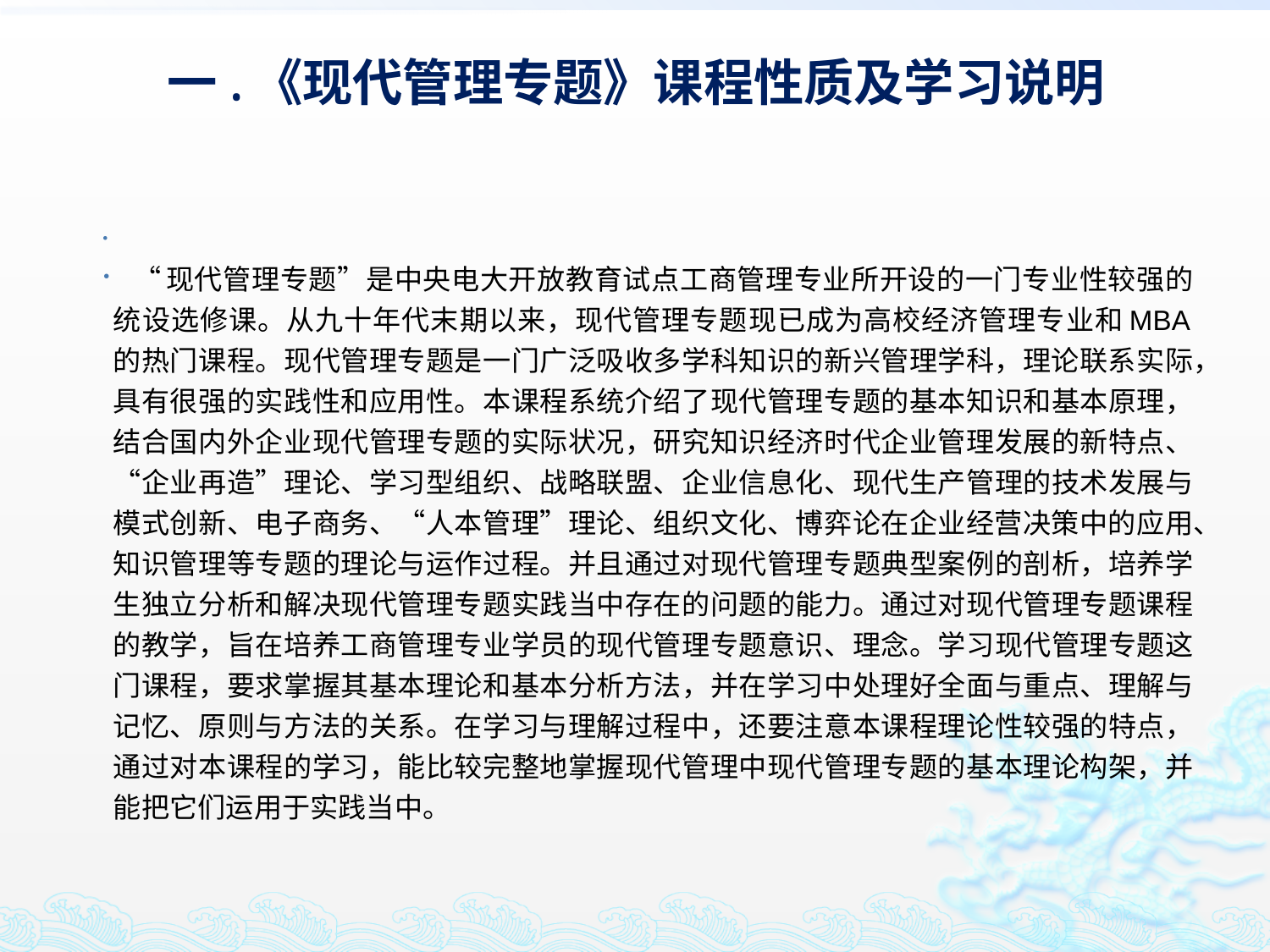

# 一.《现代管理专题》课程性质及学习说明

“现代管理专题”是中央电大开放教育试点工商管理专业所开设的一门专业性较强的统设选修课。从九十年代末期以来，现代管理专题现已成为高校经济管理专业和MBA的热门课程。现代管理专题是一门广泛吸收多学科知识的新兴管理学科，理论联系实际，具有很强的实践性和应用性。本课程系统介绍了现代管理专题的基本知识和基本原理，结合国内外企业现代管理专题的实际状况，研究知识经济时代企业管理发展的新特点、“企业再造”理论、学习型组织、战略联盟、企业信息化、现代生产管理的技术发展与模式创新、电子商务、“人本管理”理论、组织文化、博弈论在企业经营决策中的应用、知识管理等专题的理论与运作过程。并且通过对现代管理专题典型案例的剖析，培养学生独立分析和解决现代管理专题实践当中存在的问题的能力。通过对现代管理专题课程的教学，旨在培养工商管理专业学员的现代管理专题意识、理念。学习现代管理专题这门课程，要求掌握其基本理论和基本分析方法，并在学习中处理好全面与重点、理解与记忆、原则与方法的关系。在学习与理解过程中，还要注意本课程理论性较强的特点，通过对本课程的学习，能比较完整地掌握现代管理中现代管理专题的基本理论构架，并能把它们运用于实践当中。